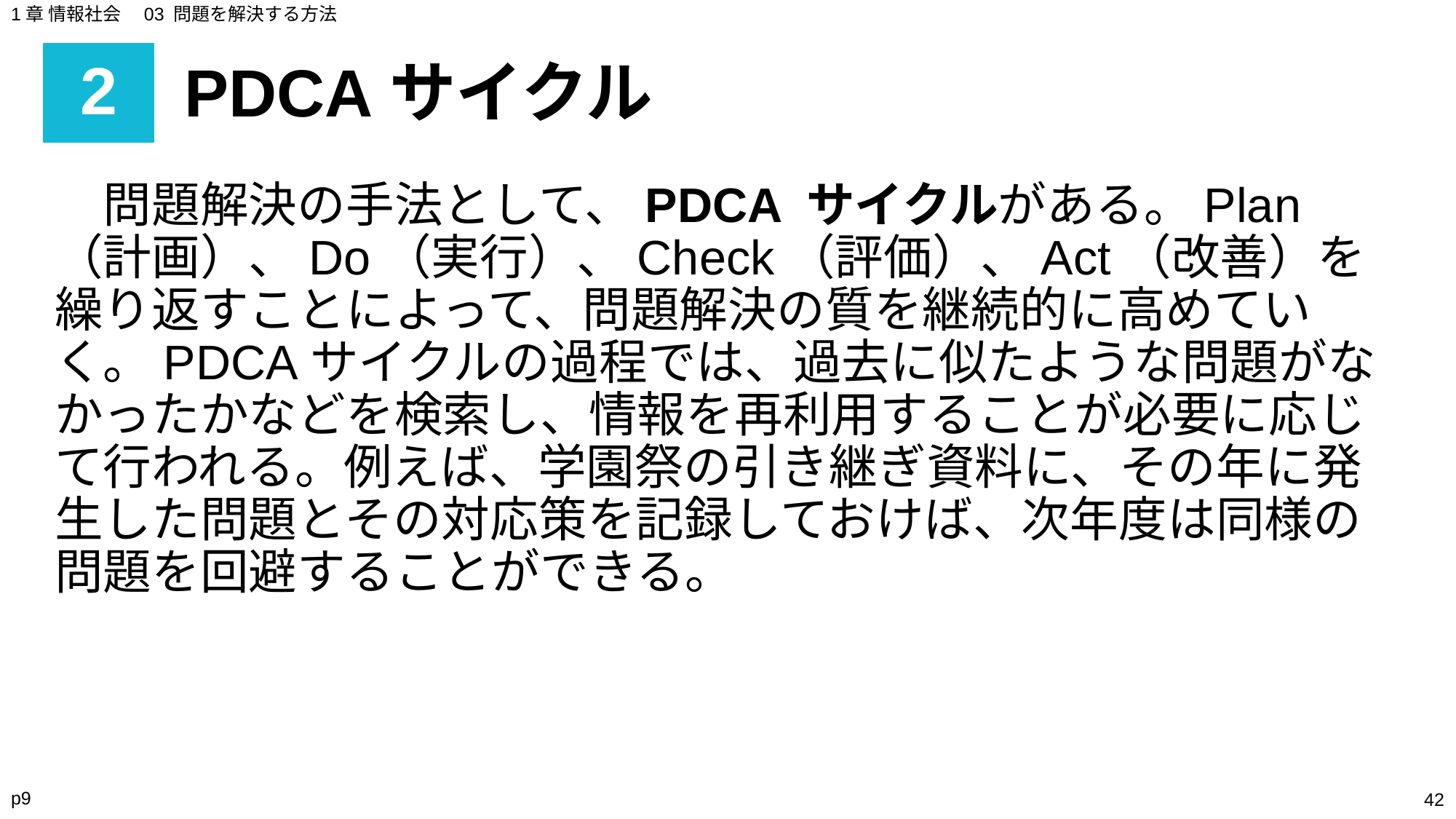

1章 情報社会　03 問題を解決する方法

# 2
PDCAサイクル
　問題解決の手法として、PDCA サイクルがある。Plan（計画）、Do（実行）、Check（評価）、Act（改善）を繰り返すことによって、問題解決の質を継続的に高めていく。PDCAサイクルの過程では、過去に似たような問題がなかったかなどを検索し、情報を再利用することが必要に応じて行われる。例えば、学園祭の引き継ぎ資料に、その年に発生した問題とその対応策を記録しておけば、次年度は同様の問題を回避することができる。
p9
42